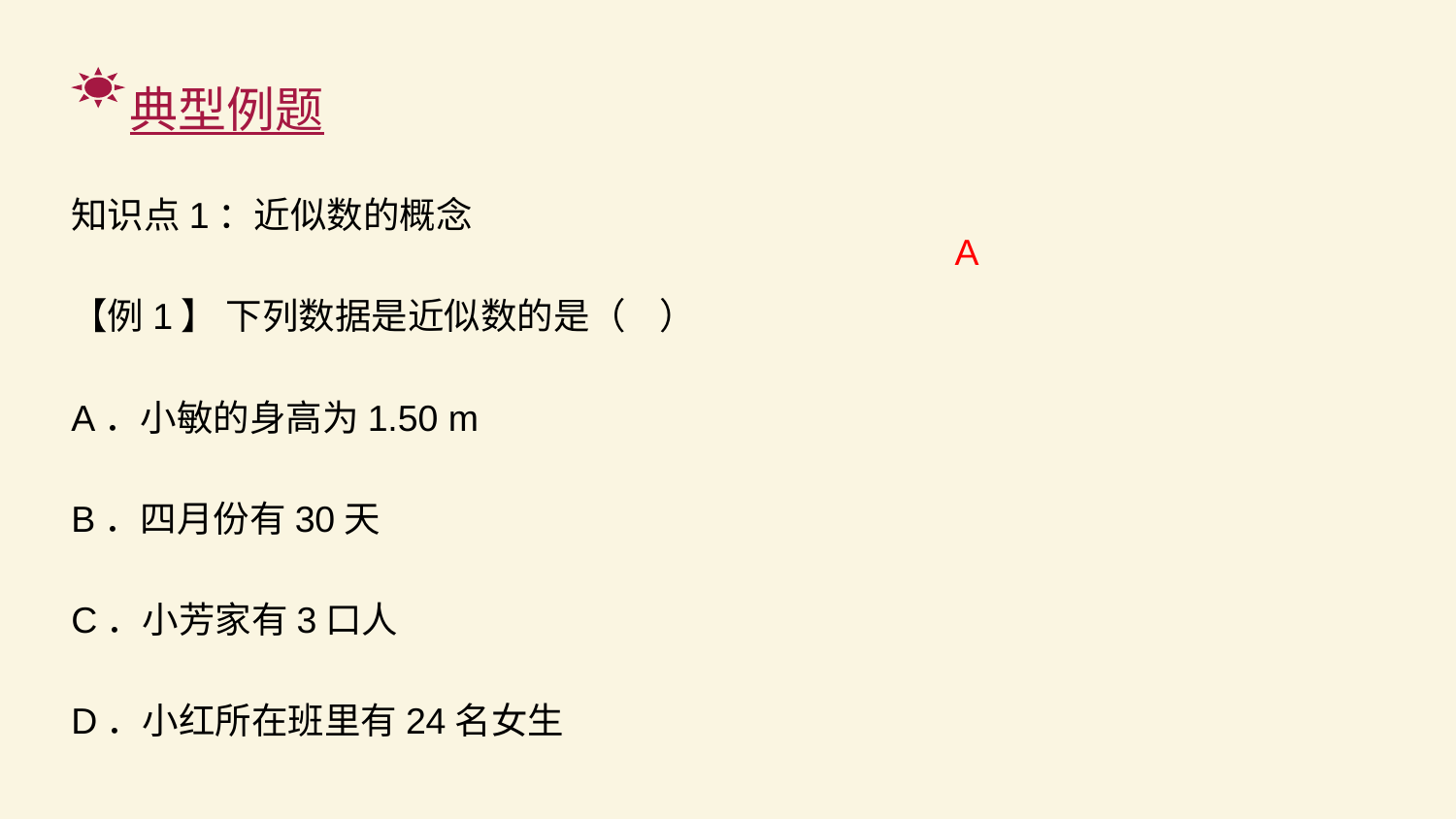

典型例题

知识点1：近似数的概念
【例1】 下列数据是近似数的是（    ）
A．小敏的身高为1.50 m
B．四月份有30天
C．小芳家有3口人
D．小红所在班里有24名女生
A